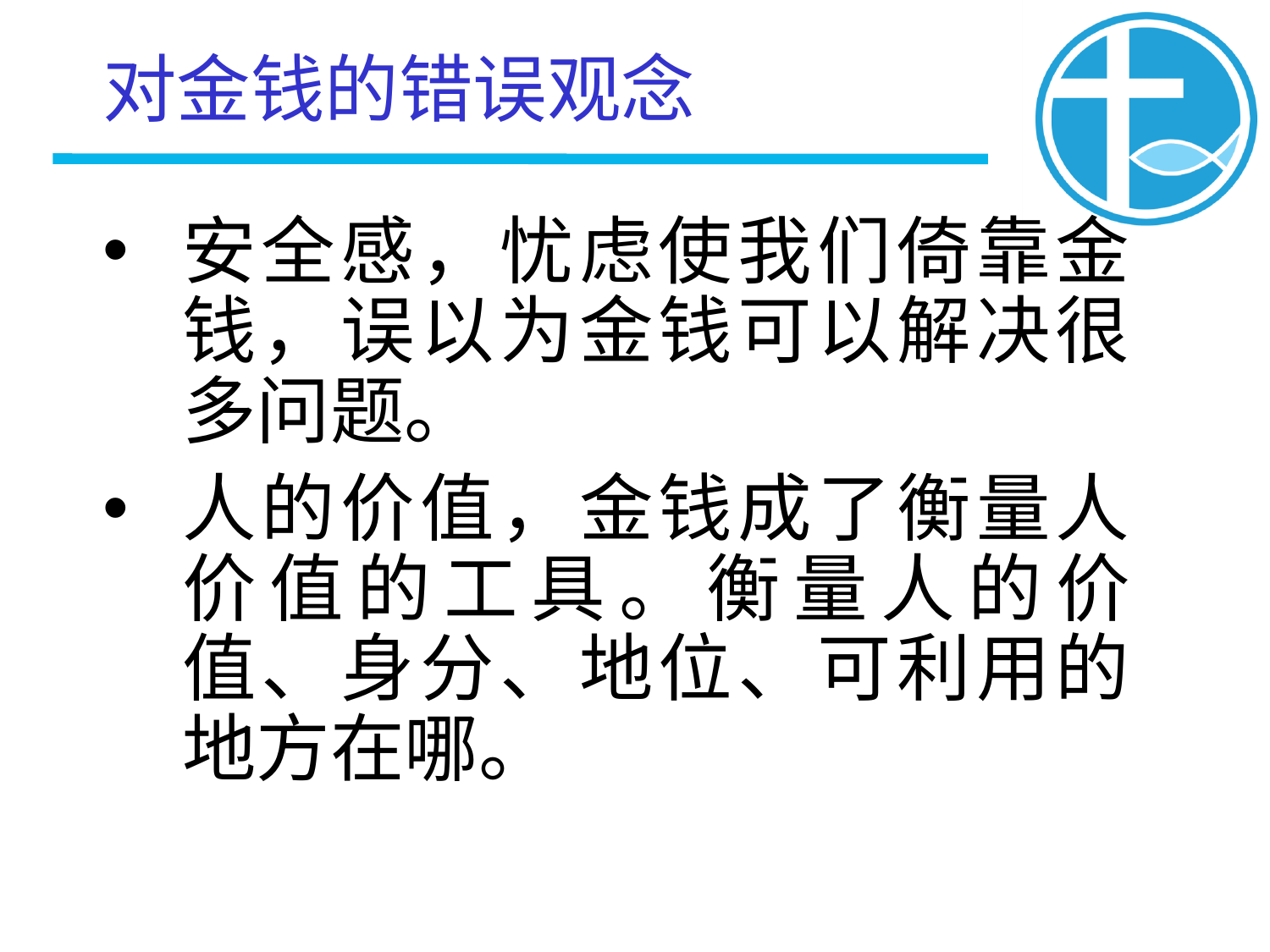

# 对⾦钱的错误观念
安全感，忧虑使我们倚靠⾦钱，误以为⾦钱可以解决很多问题。
⼈的价值，⾦钱成了衡量⼈价值的⼯具。衡量⼈的价值、身分、地位、可利⽤的地⽅在哪。